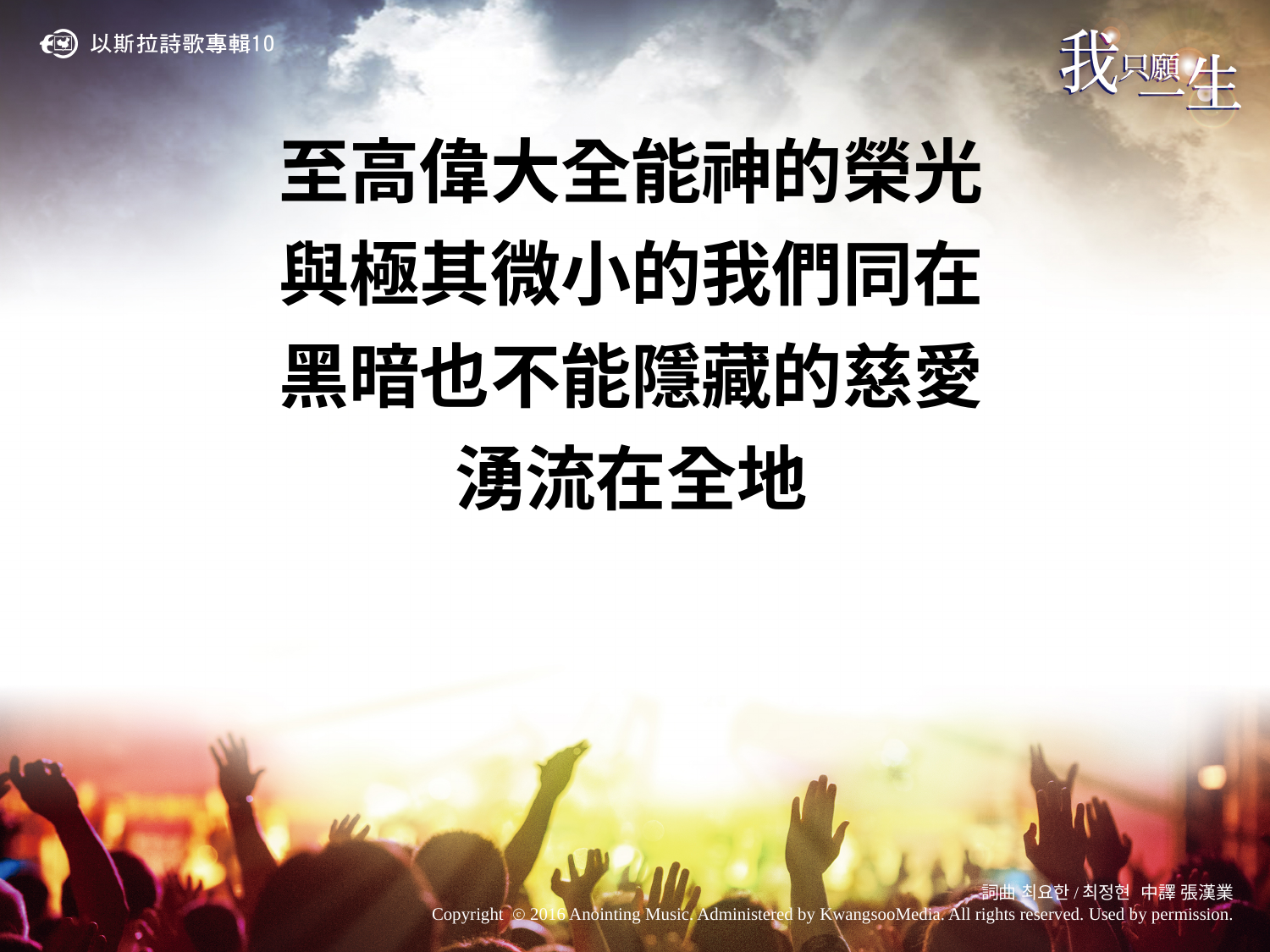

至高偉大全能神的榮光
與極其微小的我們同在
黑暗也不能隱藏的慈愛
湧流在全地
詞曲 최요한/최정현  中譯 張漢業
Copyright  ⓒ 2016 Anointing Music. Administered by KwangsooMedia. All rights reserved. Used by permission.